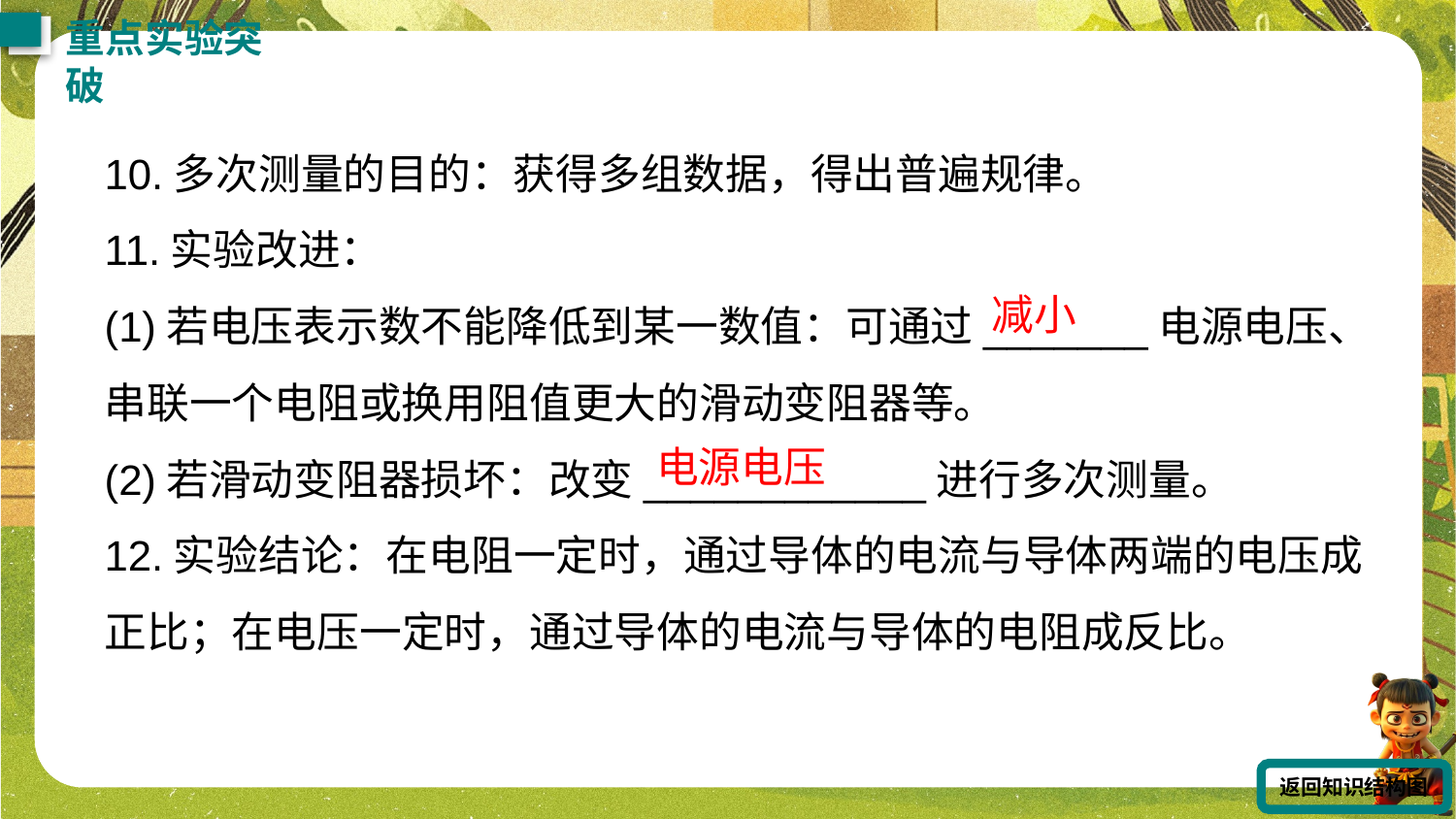

重点实验突破

10.多次测量的目的：获得多组数据，得出普遍规律。
11.实验改进：
(1)若电压表示数不能降低到某一数值：可通过_______电源电压、串联一个电阻或换用阻值更大的滑动变阻器等。
(2)若滑动变阻器损坏：改变____________进行多次测量。
12.实验结论：在电阻一定时，通过导体的电流与导体两端的电压成正比；在电压一定时，通过导体的电流与导体的电阻成反比。
减小
电源电压
返回知识结构图